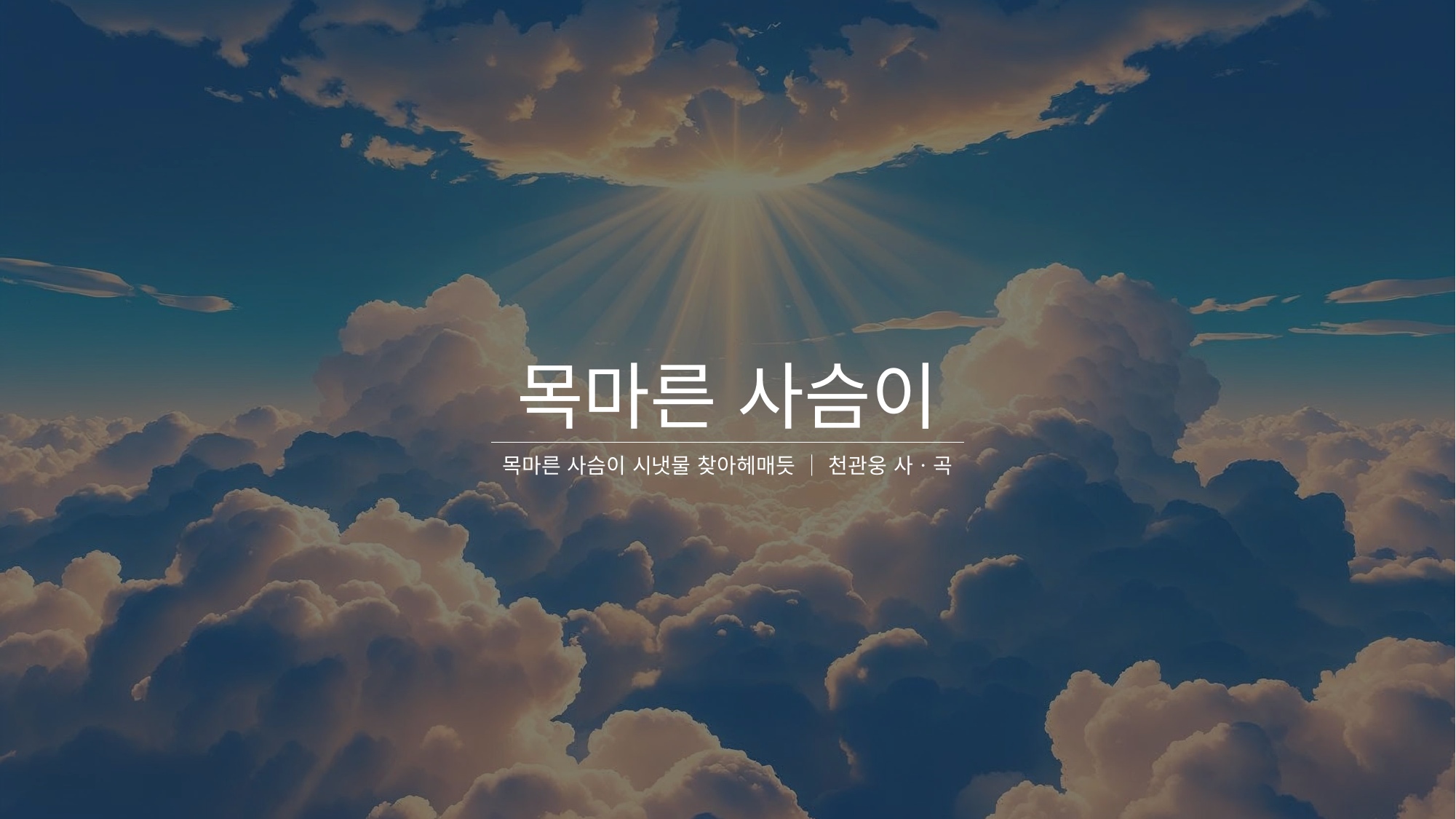

# 목마른 사슴이
목마른 사슴이 시냇물 찾아헤매듯 │ 천관웅 사ㆍ곡